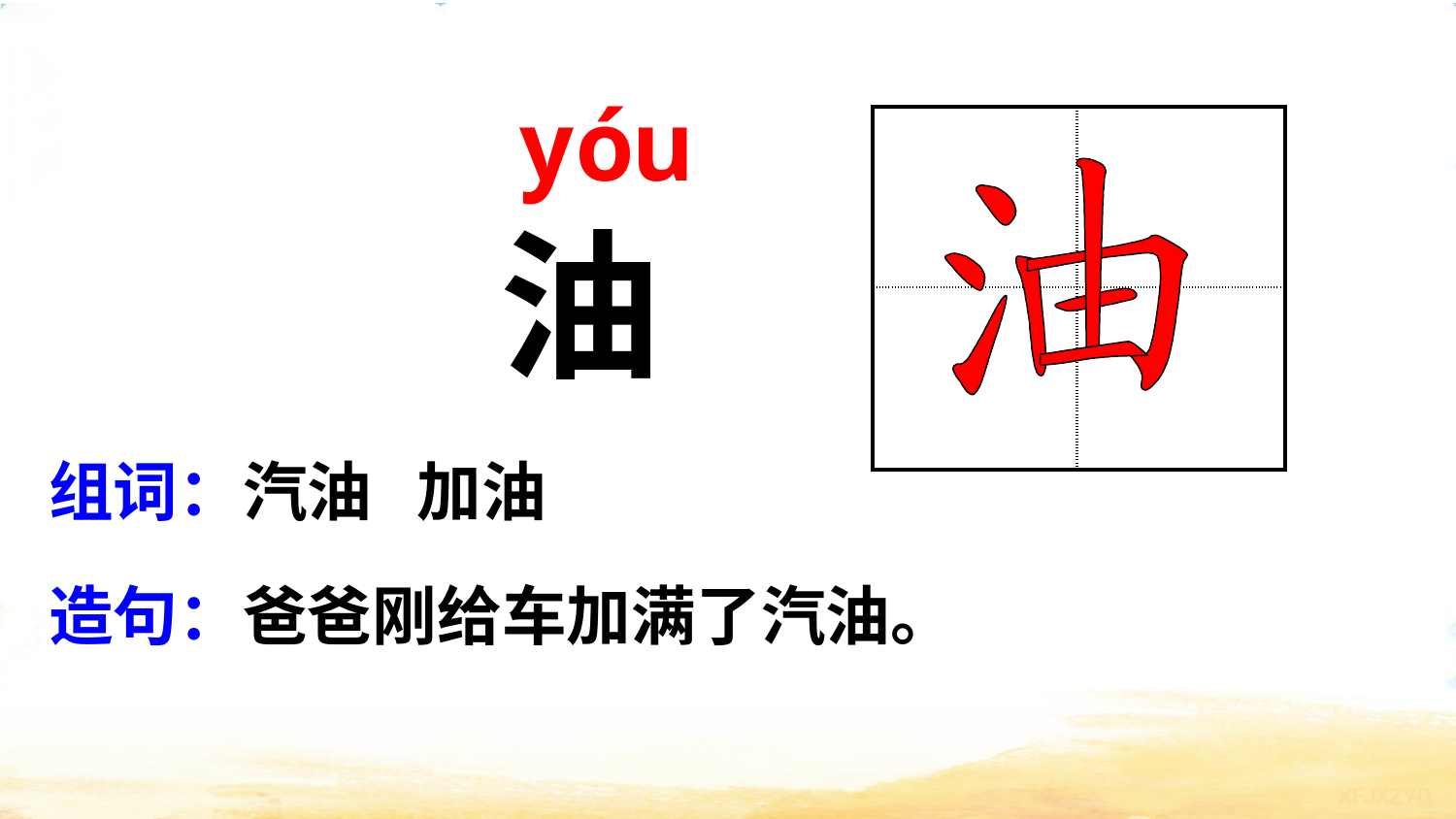

yóu
|  |  |
| --- | --- |
|  |  |

油

组词：汽油   加油
造句：爸爸刚给车加满了汽油。